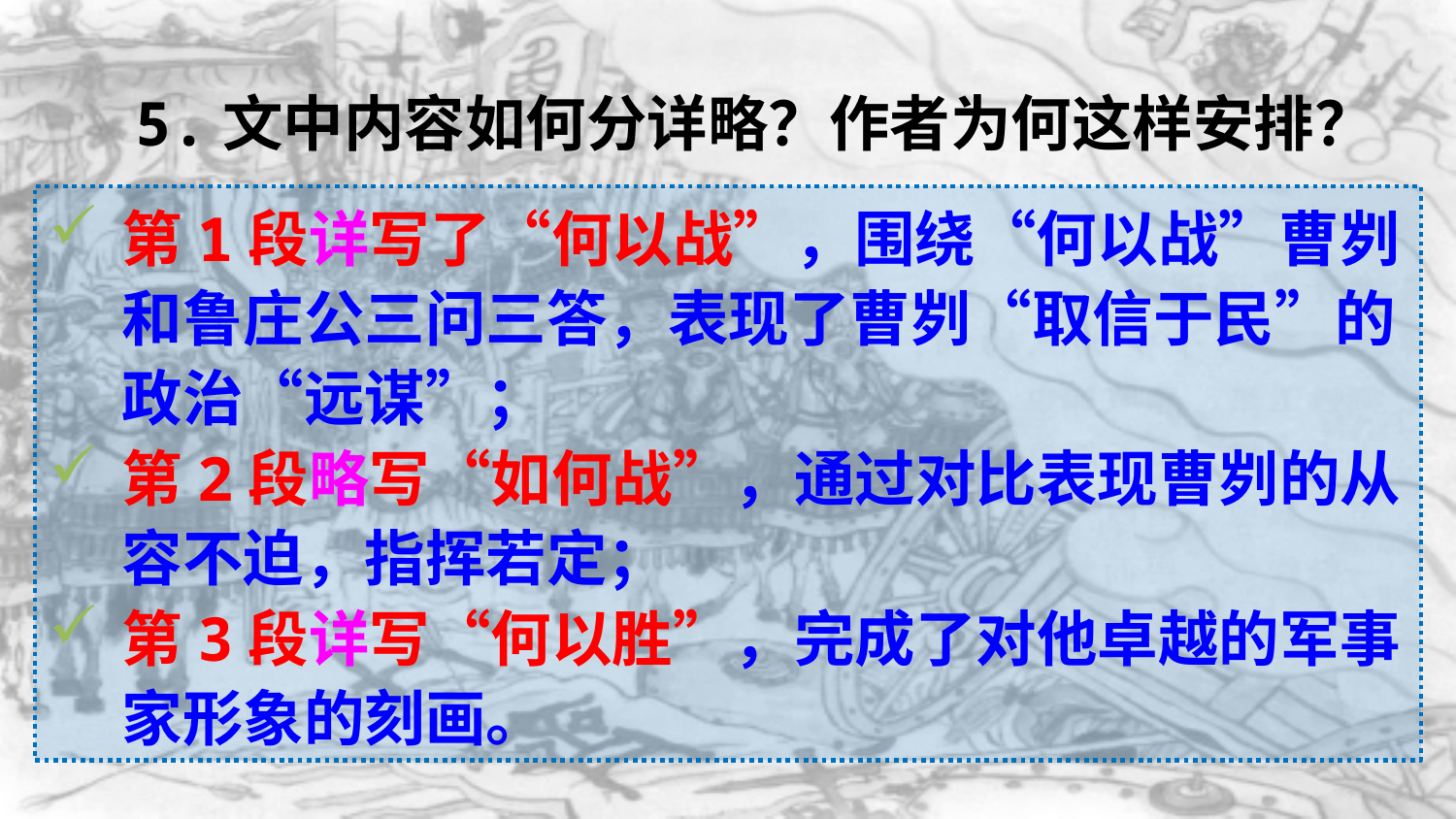

5.文中内容如何分详略？作者为何这样安排？
第1段详写了“何以战”，围绕“何以战”曹刿和鲁庄公三问三答，表现了曹刿“取信于民”的政治“远谋”；
第2段略写“如何战”，通过对比表现曹刿的从容不迫，指挥若定；
第3段详写“何以胜”，完成了对他卓越的军事家形象的刻画。